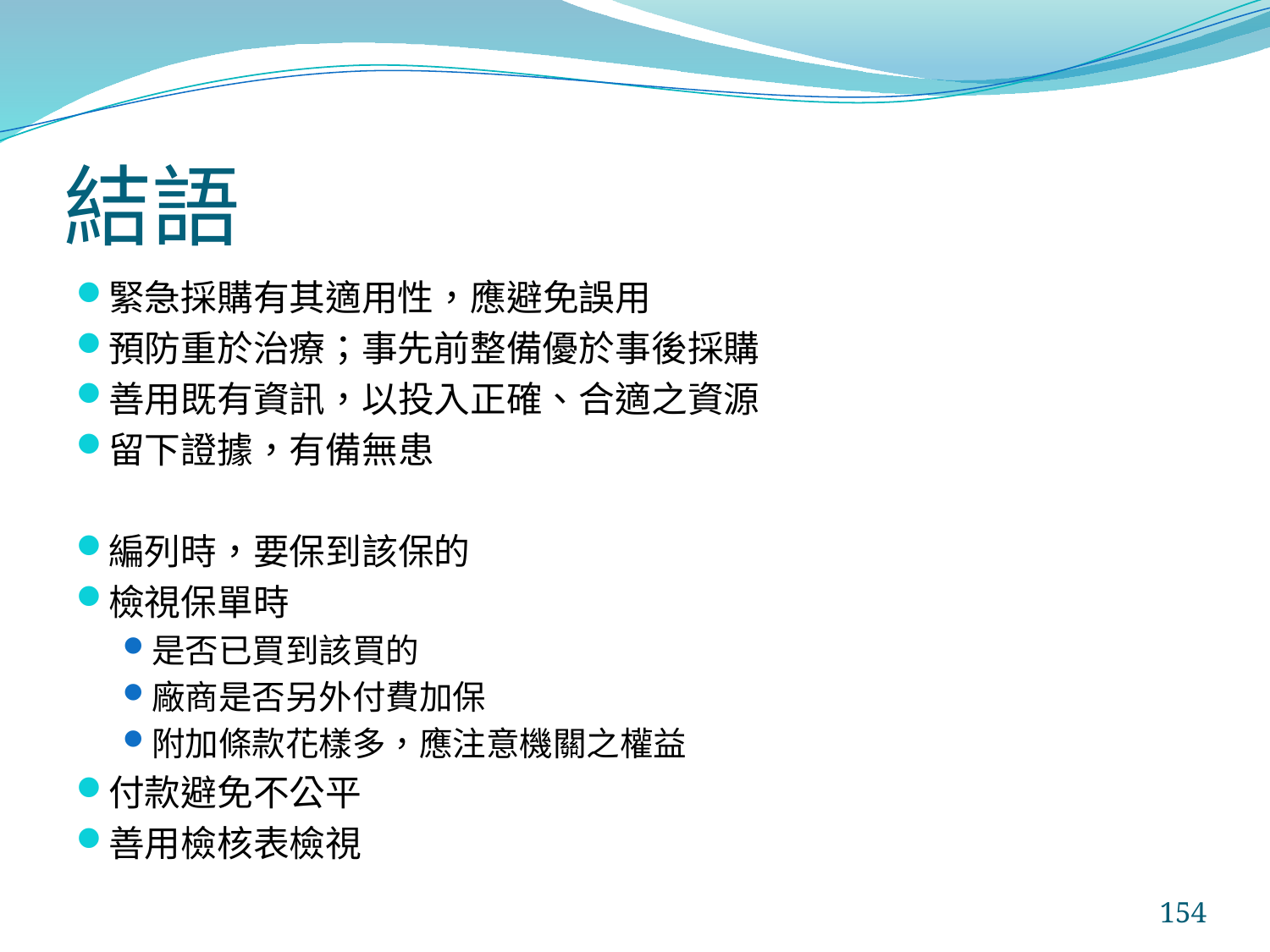

# 結語
緊急採購有其適用性，應避免誤用
預防重於治療；事先前整備優於事後採購
善用既有資訊，以投入正確、合適之資源
留下證據，有備無患

編列時，要保到該保的
檢視保單時
是否已買到該買的
廠商是否另外付費加保
附加條款花樣多，應注意機關之權益
付款避免不公平
善用檢核表檢視
154